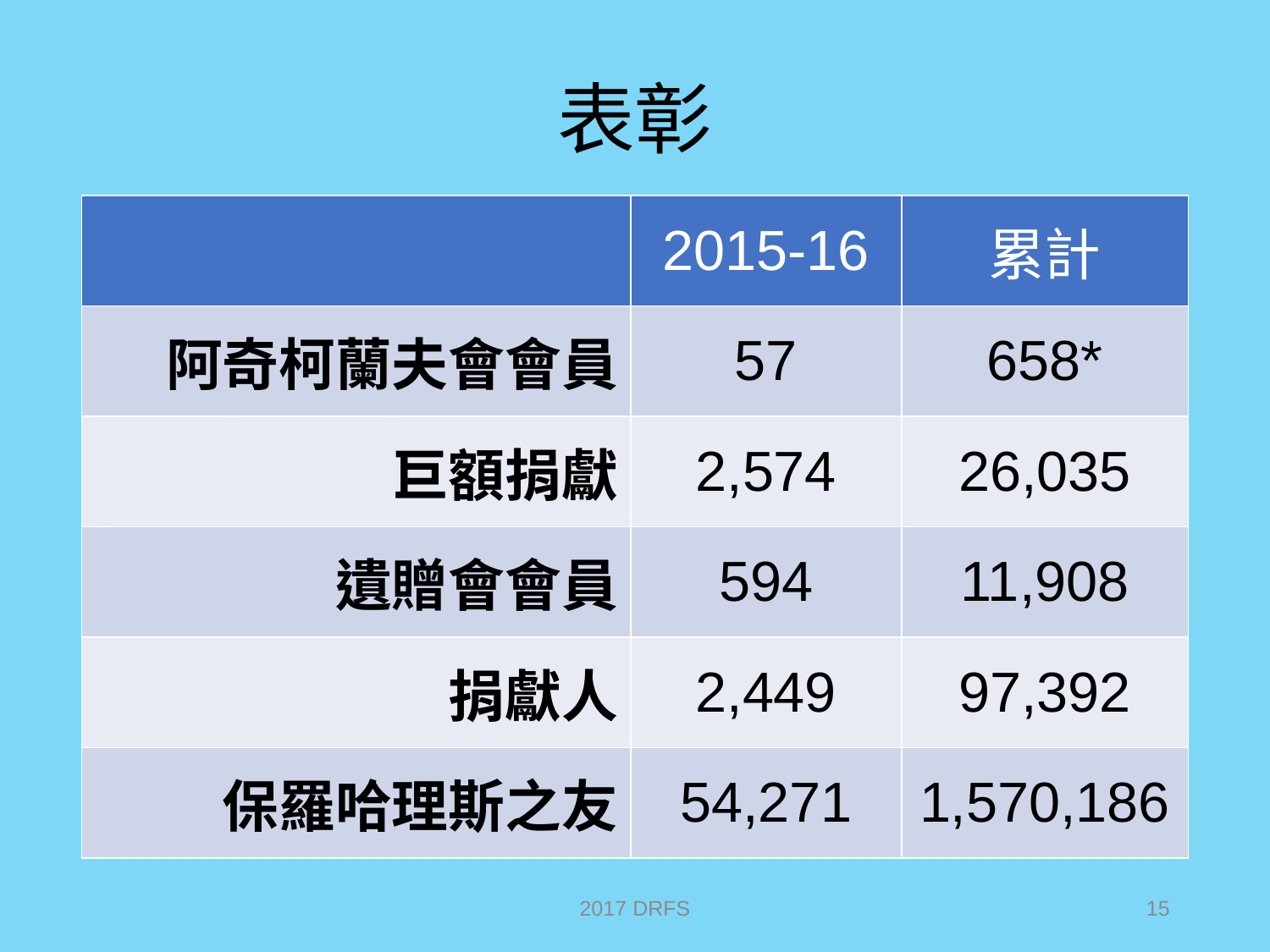

# 表彰
|  | 2015-16 | 累計 |
| --- | --- | --- |
| 阿奇柯蘭夫會會員 | 57 | 658\* |
| 巨額捐獻 | 2,574 | 26,035 |
| 遺贈會會員 | 594 | 11,908 |
| 捐獻人 | 2,449 | 97,392 |
| 保羅哈理斯之友 | 54,271 | 1,570,186 |
2017 DRFS
15